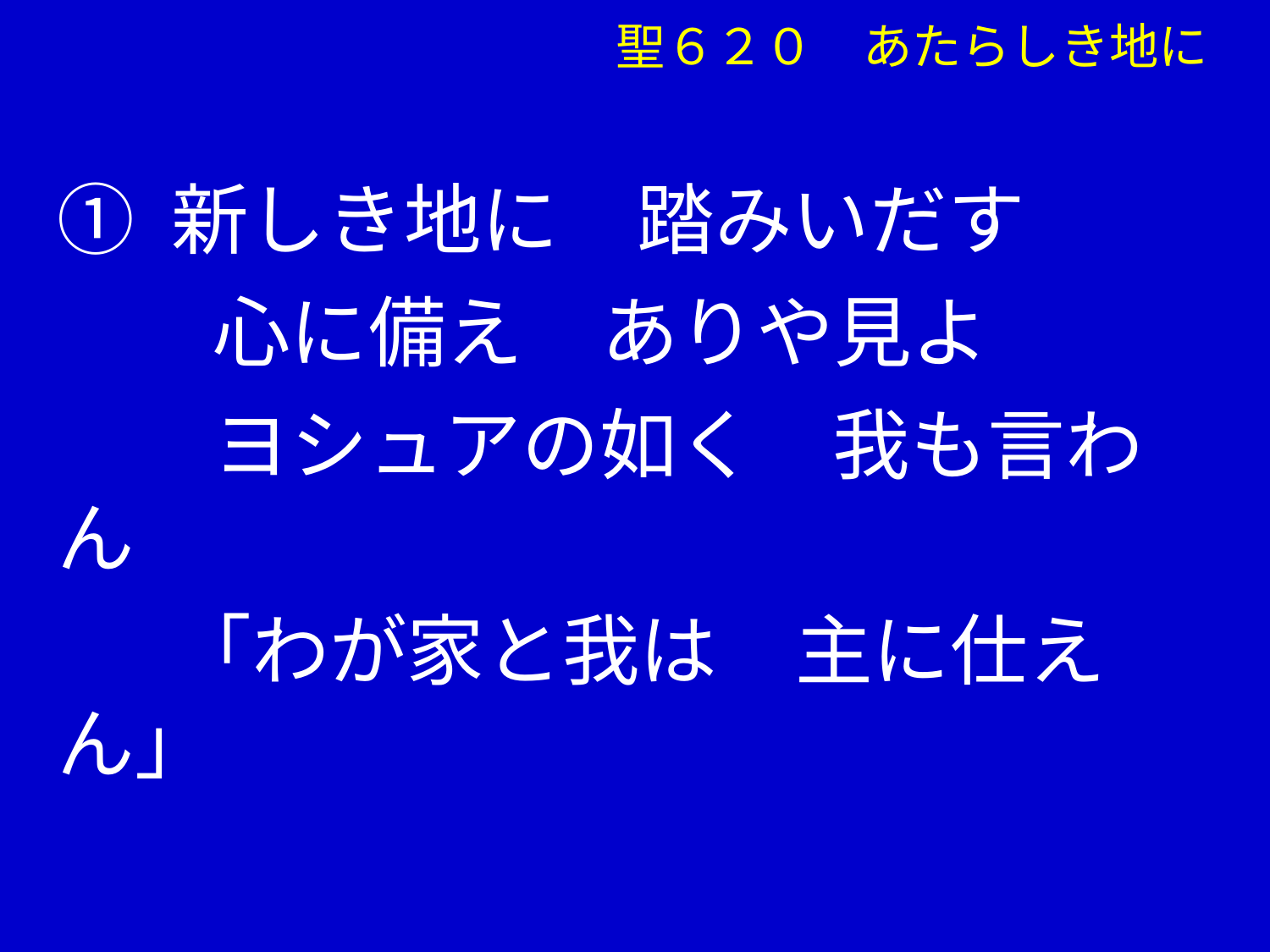

聖６２０　あたらしき地に
① 新しき地に　踏みいだす
　　心に備え　ありや見よ
　　ヨシュアの如く　我も言わん
　　｢わが家と我は　主に仕えん｣